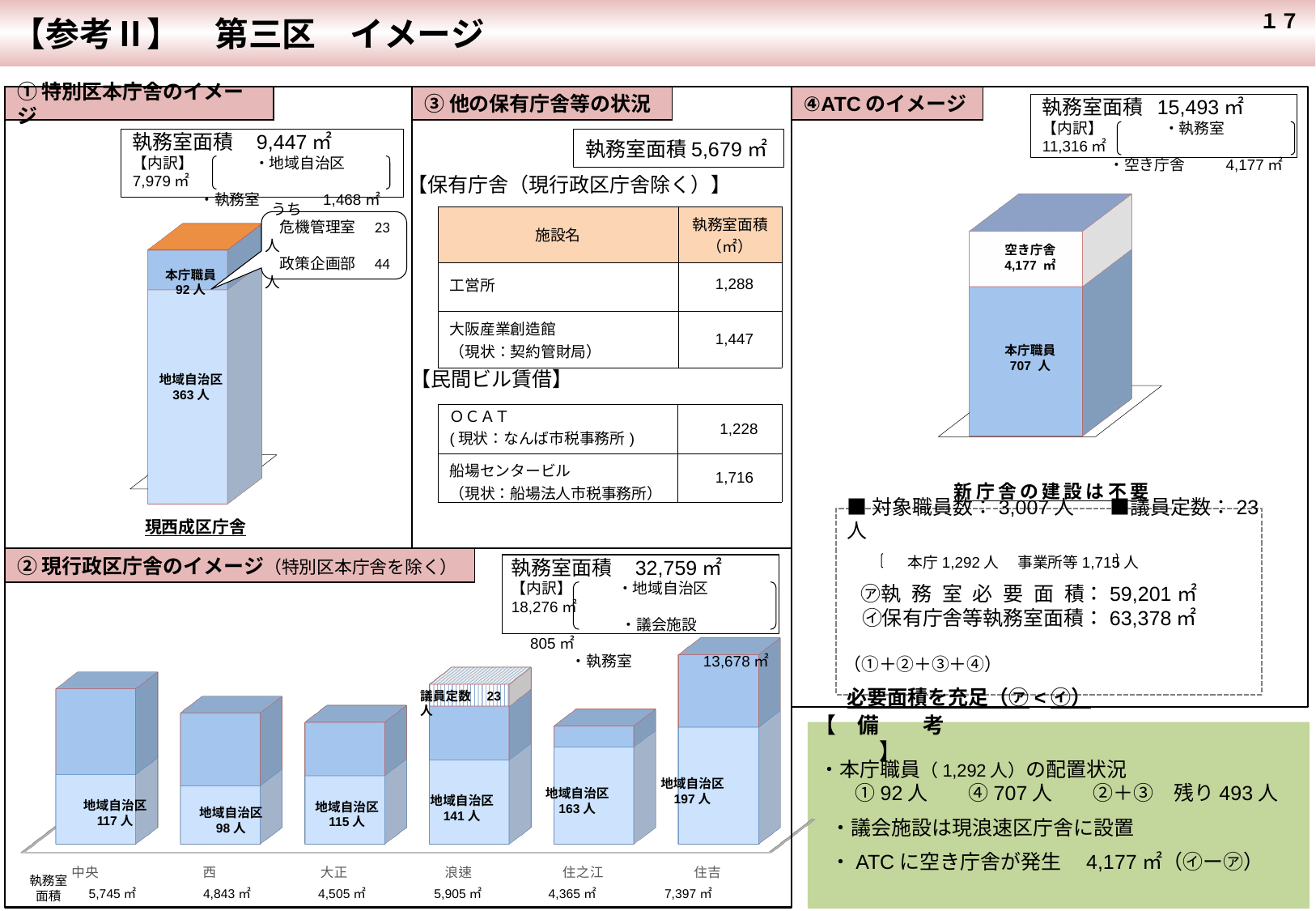

【参考Ⅱ】　第三区　イメージ
●●-１０
１７
①特別区本庁舎のイメージ
③他の保有庁舎等の状況
④ATCのイメージ

執務室面積  15,493㎡
【内訳】　　　　・執務室　　　11,316㎡
　               ・空き庁舎　  　4,177㎡

執務室面積    9,447㎡
【内訳】　　　　・地域自治区　　7,979㎡
　               ・執務室  　　　  1,468㎡

執務室面積5,679㎡
【保有庁舎（現行政区庁舎除く）】

[unsupported chart]

[unsupported chart]

| 施設名 | 執務室面積（㎡） |
| --- | --- |
| 工営所 | 1,288 |
| 大阪産業創造館 （現状：契約管財局） | 1,447 |
 うち
　危機管理室　23人
　政策企画部　44人
空き庁舎
4,177 ㎡
本庁職員
92人
本庁職員
707 人
【民間ビル賃借】
地域自治区
363人

| ＯＣＡＴ (現状：なんば市税事務所) | 1,228 |
| --- | --- |
| 船場センタービル （現状：船場法人市税事務所） | 1,716 |

新庁舎の建設は不要
■対象職員数：3,007人　　■議員定数：23人
　　　　本庁1,292人　 事業所等1,715人
    ㋐執務室必要面積：59,201㎡
   ㋑保有庁舎等執務室面積：63,378㎡
　　　　　　　　　　　　　　　　　　　（①＋②＋③＋④）
必要面積を充足（㋐<㋑）

現西成区庁舎

②現行政区庁舎のイメージ（特別区本庁舎を除く）
執務室面積    32,759㎡
【内訳】　　　・地域自治区　　18,276㎡
　　　　　　　 ・議会施設　　　　　　805㎡
　             ・執務室  　　　　13,678㎡

[unsupported chart]

議員定数　23人
・本庁職員（1,292人）の配置状況
　 ①92人　　④707人　　②＋③　残り493人
・議会施設は現浪速区庁舎に設置
・ATCに空き庁舎が発生　4,177㎡（㋑ー㋐）
【　備　　考　】
地域自治区
197人
地域自治区
163人
地域自治区
141人
地域自治区
117人
地域自治区
115人
地域自治区
98人
執務室
面積
5,745㎡
4,843㎡
4,505㎡
5,905㎡
4,365㎡
7,397㎡